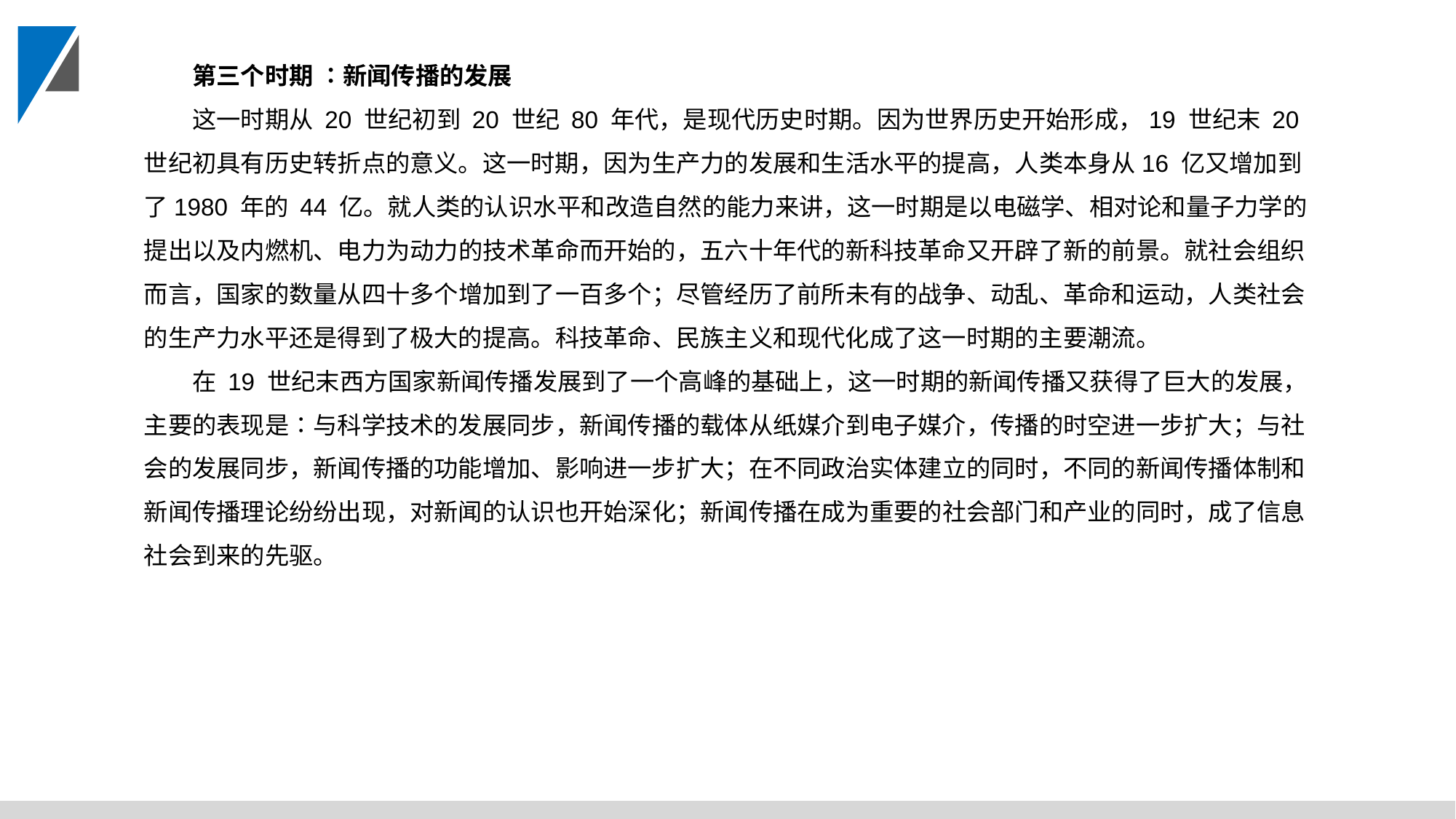

第三个时期 ∶新闻传播的发展
这一时期从 20 世纪初到 20 世纪 80 年代，是现代历史时期。因为世界历史开始形成，19 世纪末 20 世纪初具有历史转折点的意义。这一时期，因为生产力的发展和生活水平的提高，人类本身从16 亿又增加到了1980 年的 44 亿。就人类的认识水平和改造自然的能力来讲，这一时期是以电磁学、相对论和量子力学的提出以及内燃机、电力为动力的技术革命而开始的，五六十年代的新科技革命又开辟了新的前景。就社会组织而言，国家的数量从四十多个增加到了一百多个；尽管经历了前所未有的战争、动乱、革命和运动，人类社会的生产力水平还是得到了极大的提高。科技革命、民族主义和现代化成了这一时期的主要潮流。
在 19 世纪末西方国家新闻传播发展到了一个高峰的基础上，这一时期的新闻传播又获得了巨大的发展，主要的表现是∶与科学技术的发展同步，新闻传播的载体从纸媒介到电子媒介，传播的时空进一步扩大；与社会的发展同步，新闻传播的功能增加、影响进一步扩大；在不同政治实体建立的同时，不同的新闻传播体制和新闻传播理论纷纷出现，对新闻的认识也开始深化；新闻传播在成为重要的社会部门和产业的同时，成了信息社会到来的先驱。